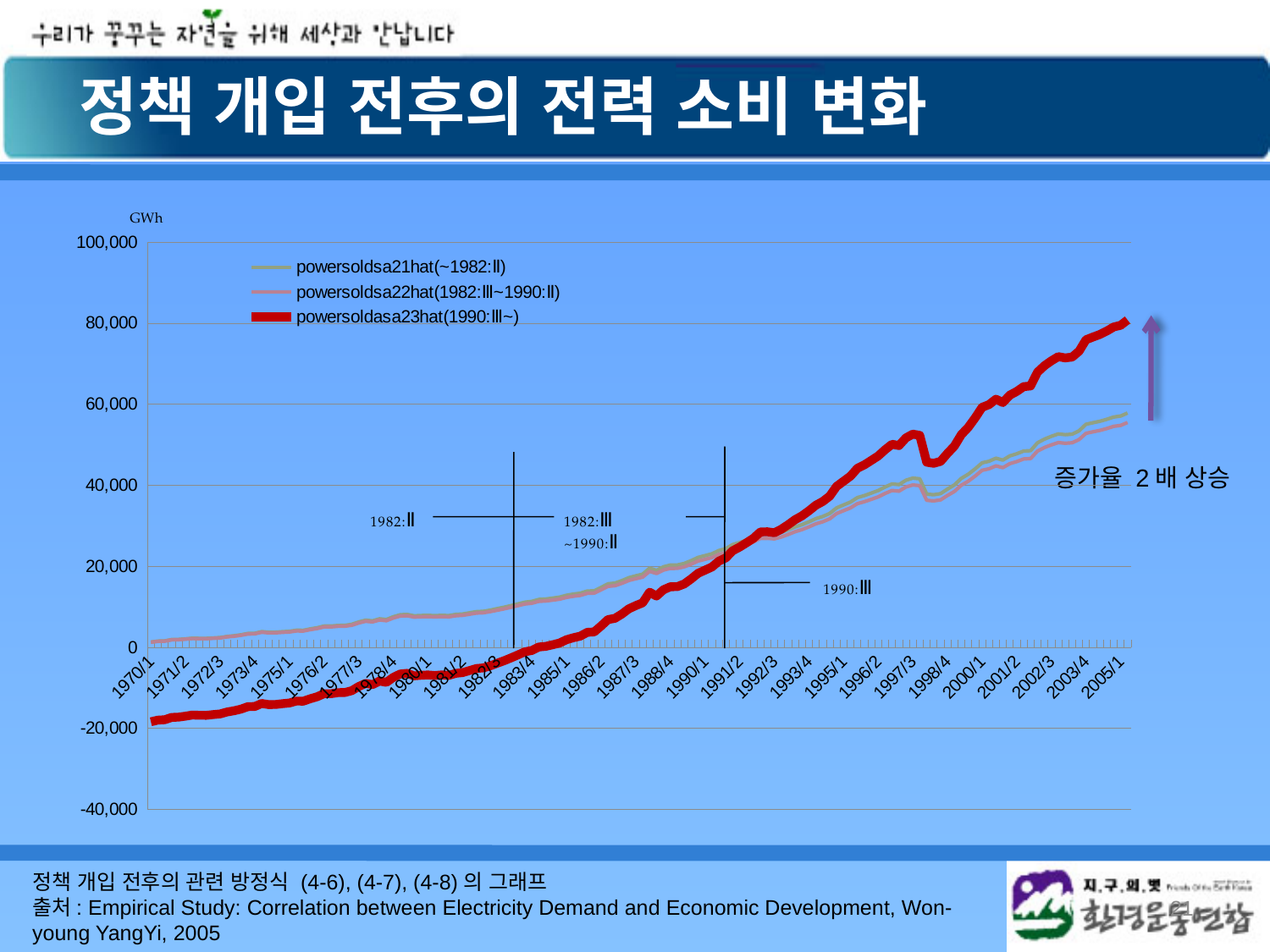

정책 개입 전후의 전력 소비 변화

### Chart

| Category | powersoldsa21hat(~1982:Ⅱ) | powersoldsa22hat(1982:Ⅲ~1990:Ⅱ) | powersoldasa23hat(1990:Ⅲ~) |
|---|---|---|---|
| 1970/1 | 1301.4022397300005 | 1251.157053080001 | -18377.309670509887 |
| 1970/2 | 1533.246155310001 | 1473.6191427599947 | -17970.47816997 |
| 1970/3 | 1586.445368560001 | 1524.6655897600049 | -17877.12607272 |
| 1970/4 | 1912.3734009499944 | 1837.4045762 | -17305.19909265 |
| 1971/1 | 1950.67683449 | 1874.158018039994 | -17237.985582630077 |
| 1971/2 | 2089.5180598900006 | 2007.3808764399992 | -16994.351912429996 |
| 1971/3 | 2247.02261584 | 2158.5118326400116 | -16717.968490080082 |
| 1971/4 | 2212.730926250001 | 2125.607795 | -16778.14233375 |
| 1972/1 | 2206.2772512 | 2119.415275199999 | -16789.467014400074 |
| 1972/2 | 2310.5128244400003 | 2219.432838240002 | -16606.558118280005 |
| 1972/3 | 2400.9689293299894 | 2306.228534679999 | -16447.828945710025 |
| 1972/4 | 2679.907230410001 | 2573.87928236 | -15958.357883669922 |
| 1973/1 | 2845.6445826400004 | 2732.9098854399895 | -15667.52784168 |
| 1973/2 | 3080.104852970001 | 2957.88245612 | -15256.105254389999 |
| 1973/3 | 3423.893867120001 | 3287.75965952 | -14652.836455439998 |
| 1973/4 | 3452.8481930200014 | 3315.54231592 | -14602.028428740006 |
| 1974/1 | 3868.29044259 | 3714.173225639999 | -13873.025067330012 |
| 1974/2 | 3718.2512188600012 | 3570.2055085599995 | -14136.308588819998 |
| 1974/3 | 3729.1003698900004 | 3580.615636440002 | -14117.270882429999 |
| 1974/4 | 3843.2780911799987 | 3690.1730272800082 | -13916.915856659993 |
| 1975/1 | 3944.1298456099903 | 3786.94370156 | -13739.944766070037 |
| 1975/2 | 4205.45135804 | 4037.690543840002 | -13281.387021479983 |
| 1975/3 | 4192.090506450019 | 4024.8703542000158 | -13304.83217115 |
| 1975/4 | 4533.856206260022 | 4352.80611896 | -12705.113812619998 |
| 1976/1 | 4820.4342632100015 | 4627.787471160001 | -12202.236777269998 |
| 1976/2 | 5247.528012600001 | 5037.598389600001 | -11452.787776200004 |
| 1976/3 | 5241.876686340001 | 5032.175750639999 | -11462.70452358 |
| 1976/4 | 5393.4508381900005 | 5177.616283240001 | -11196.727564530012 |
| 1977/1 | 5416.370105800001 | 5199.608096800001 | -11156.509644599999 |
| 1977/2 | 5668.900666270001 | 5441.91972292 | -10713.377951489954 |
| 1977/3 | 6252.5221991700355 | 6001.92435132 | -9689.259533789955 |
| 1977/4 | 6696.918774639999 | 6428.33791744 | -8909.448145679993 |
| 1978/1 | 6530.379073620001 | 6268.53743352 | -9201.686120939983 |
| 1978/2 | 7025.079429750002 | 6743.219181 | -8333.603438250013 |
| 1978/3 | 6842.213675090001 | 6567.75329564 | -8654.489794829993 |
| 1978/4 | 7544.408405259999 | 7241.53292296 | -7422.303325620001 |
| 1979/1 | 8027.073529540003 | 7704.6664578400005 | -6575.33964198 |
| 1979/2 | 8118.8901389 | 7792.767604400005 | -6414.2231043 |
| 1979/3 | 7766.310172790001 | 7454.455184840001 | -7032.917954729997 |
| 1979/4 | 7838.6959875400025 | 7523.911825839999 | -6905.897887979998 |
| 1980/1 | 7890.22073375 | 7573.351565000005 | -6815.484086249999 |
| 1980/2 | 7810.5440104300005 | 7496.899050280001 | -6955.297981410001 |
| 1980/3 | 7895.558097440001 | 7578.472946239999 | -6806.1182692800185 |
| 1980/4 | 7823.451360530001 | 7509.2840898800005 | -6932.648620110002 |
| 1981/1 | 8112.610887500001 | 7786.742450000001 | -6425.241712499999 |
| 1981/2 | 8219.113968190015 | 7888.93576324 | -6238.35387453 |
| 1981/3 | 8506.28506555 | 8164.486157799999 | -5734.436192849999 |
| 1981/4 | 8797.502791590003 | 8443.919429639991 | -5223.417630329997 |
| 1982/1 | 8881.574990890002 | 8524.58955244 | -5075.89070943 |
| 1982/2 | 9176.73469142 | 8807.80528232 | -4557.954909540001 |
| 1982/3 | 9540.721964240001 | 9157.063399039991 | -3919.2429208799986 |
| 1982/4 | 9896.197362940002 | 9498.154084239999 | -3295.4672677799967 |
| 1983/1 | 10296.011253470002 | 9881.789054120005 | -2593.887997889997 |
| 1983/2 | 10713.75589521999 | 10282.629187120006 | -1860.8444801399894 |
| 1983/3 | 11141.16360718 | 10692.741363279998 | -1110.8445486599937 |
| 1983/4 | 11329.576033909958 | 10873.529468360035 | -780.2250881700026 |
| 1984/1 | 11816.462210520001 | 11340.713245920018 | 74.14554876000328 |
| 1984/2 | 11907.546240550018 | 11428.111457800056 | 233.97658215000038 |
| 1984/3 | 12134.541178660002 | 11645.920789359998 | 632.2992685799985 |
| 1984/4 | 12378.87382758 | 11880.366241679993 | 1061.0455565400011 |
| 1985/1 | 12841.550001570002 | 12324.319701719998 | 1872.9333374100024 |
| 1985/2 | 13128.023404330039 | 12599.200634679983 | 2375.6267292899997 |
| 1985/3 | 13351.704293090002 | 12813.830023639985 | 2768.1340391700032 |
| 1985/4 | 13880.487030429964 | 13321.21497028 | 3696.023278590001 |
| 1986/1 | 13938.604990610002 | 13376.981121559997 | 3798.0066189299937 |
| 1986/2 | 14776.605974669945 | 14181.071449320008 | 5268.501097709999 |
| 1986/3 | 15673.42261351 | 15041.597389959989 | 6842.203206630001 |
| 1986/4 | 15848.788151220004 | 15209.866563119995 | 7149.928447859998 |
| 1987/1 | 16451.70093981 | 15788.381804759993 | 8207.89847853001 |
| 1987/2 | 17183.51280575007 | 16490.58007699993 | 9492.056049750001 |
| 1987/3 | 17632.72347396 | 16921.61292815991 | 10280.31503747998 |
| 1987/4 | 18034.90952612999 | 17307.52406747991 | 10986.056892689947 |
| 1988/1 | 19527.24339080001 | 18739.4689568 | 13604.751560400004 |
| 1988/2 | 18979.06474358001 | 18213.47297767992 | 12642.82706454 |
| 1988/3 | 19866.07877329002 | 19064.592982839997 | 14199.32790177 |
| 1988/4 | 20292.474828080005 | 19473.734439680004 | 14947.552613039989 |
| 1989/1 | 20306.672913190003 | 19487.35798324 | 14972.46691046994 |
| 1989/2 | 20685.625735180005 | 19850.97605128 | 15637.439915340005 |
| 1989/3 | 21384.6110701899 | 20521.67615524 | 16863.994651470002 |
| 1989/4 | 22181.23876447 | 21286.067410120082 | 18261.88874511008 |
| 1990/1 | 22623.50737141 | 21710.439118360002 | 19037.96604933 |
| 1990/2 | 23066.159710379867 | 22135.179030479867 | 19814.716712940008 |
| 1990/3 | 23886.96252255001 | 22922.76712980002 | 21255.032448150003 |
| 1990/4 | 24350.82477735992 | 23367.858674559997 | 22069.001521679922 |
| 1991/1 | 25352.53979930992 | 24329.03816676 | 23826.77560203 |
| 1991/2 | 25870.50827034991 | 24826.046458600005 | 24735.688349550004 |
| 1991/3 | 26474.67690922 | 25405.766731120082 | 25795.86210186 |
| 1991/4 | 27105.009095590005 | 26010.59181364002 | 26901.94672167002 |
| 1992/1 | 27990.767275020025 | 26860.50678792002 | 28456.243837260074 |
| 1992/2 | 28023.454267029996 | 26891.871063879902 | 28513.601814390004 |
| 1992/3 | 27878.229136039914 | 26752.522631840002 | 28258.765892520143 |
| 1992/4 | 28364.347848590005 | 27218.97000164001 | 29111.789810670005 |
| 1993/1 | 29008.145540740006 | 27836.71569304 | 30241.50322362002 |
| 1993/2 | 29716.619522309837 | 28516.52047476003 | 31484.70830103 |
| 1993/3 | 30259.670114220025 | 29037.59591112 | 32437.634266859848 |
| 1993/4 | 30962.87650156 | 29712.34625776 | 33671.59595628 |
| 1994/1 | 31748.236428050004 | 30465.9257078 | 35049.717769649986 |
| 1994/2 | 32279.042479730007 | 30975.25209308001 | 35981.15744949 |
| 1994/3 | 33033.354996520146 | 31699.040501919997 | 37304.798366759984 |
| 1994/4 | 34402.51087956 | 33012.791945759804 | 39707.34467028004 |
| 1995/1 | 35126.08994922001 | 33707.090571119996 | 40977.055621859996 |
| 1995/2 | 35844.95958033001 | 34396.87033068 | 42238.5026172902 |
| 1995/3 | 36938.07259488 | 35445.74929248 | 44156.658661440146 |
| 1995/4 | 37430.33101991 | 35918.08792436 | 45020.45632983001 |
| 1996/1 | 38048.34889659021 | 36511.097009640005 | 46104.93223466999 |
| 1996/2 | 38682.378864340215 | 37119.470238640184 | 47217.50559042 |
| 1996/3 | 39560.532172629995 | 37962.08808148001 | 48758.45794719004 |
| 1996/4 | 40323.077485699985 | 38693.7761372 | 50096.545484099996 |
| 1997/1 | 40137.176759530004 | 38515.39809388 | 49770.333466890006 |
| 1997/2 | 41216.61495992004 | 39551.15560832 | 51664.493430959985 |
| 1997/3 | 41747.595435250005 | 40060.649359 | 52596.239183249985 |
| 1997/4 | 41573.590402009984 | 39893.685635960006 | 52290.90130713 |
| 1998/1 | 37804.120901859984 | 36276.75197655999 | 45676.36959018 |
| 1998/2 | 37649.33735485 | 36128.231920599974 | 45404.76089805 |
| 1998/3 | 37912.054256480245 | 36380.31768608 | 45865.76722224 |
| 1998/4 | 39040.749695629995 | 37463.33918948 | 47846.36204619 |
| 1999/1 | 40071.000426719984 | 38451.899661119984 | 49654.20957936 |
| 1999/2 | 41672.20953372 | 39988.31403312022 | 52463.95467036004 |
| 1999/3 | 42703.15795941001 | 40977.543966360005 | 54273.026493330006 |
| 1999/4 | 44032.82432809 | 42253.40388364 | 56606.277994169985 |
| 2000/1 | 45512.14618847001 | 43672.86331412 | 59202.13965710999 |
| 2000/2 | 45901.87839203001 | 44046.82456388 | 59886.02793939 |
| 2000/3 | 46661.14454048 | 44775.36615008 | 61218.36131424 |
| 2000/4 | 46191.3169968402 | 44324.550708639996 | 60393.92456291999 |
| 2001/1 | 47227.428362570005 | 45318.73465772 | 62212.05613041001 |
| 2001/2 | 47752.1295865 | 45822.203254 | 63132.783274500005 |
| 2001/3 | 48426.24210902 | 46469.03705192 | 64315.69207926 |
| 2001/4 | 48521.96580814 | 46560.88718344 | 64483.664639819996 |
| 2002/1 | 50456.95201178001 | 48417.571984879985 | 67879.10997114 |
| 2002/2 | 51367.548118970146 | 49291.31979212 | 69476.9918036095 |
| 2002/3 | 52057.88204094004 | 49953.718572240185 | 70688.36534621997 |
| 2002/4 | 52648.201441999976 | 50520.15003200001 | 71724.23694599968 |
| 2003/1 | 52468.16135047 | 50347.395466119975 | 71408.30896310997 |
| 2003/2 | 52588.164821670005 | 50462.54286132 | 71618.88680871 |
| 2003/3 | 53414.863153210004 | 51255.787911160005 | 73069.54779273002 |
| 2003/4 | 55023.01432148001 | 52798.863426079995 | 75891.47456724 |
| 2004/1 | 55409.57201461001 | 53169.778625559986 | 76569.79233093001 |
| 2004/2 | 55768.57077104 | 53514.25009184 | 77199.75064751995 |
| 2004/3 | 56253.398748579995 | 53979.45895768004 | 78050.50962954009 |
| 2004/4 | 56821.77565447 | 54524.83585012 | 79047.87731510999 |
| 2005/1 | 57057.35223616023 | 54750.87955936015 | 79461.25876608037 |
| 2005/2 | 57805.49015574 | 55468.74323304 | 80774.06471862 |
증가율 2배 상승
정책 개입 전후의 관련 방정식 (4-6), (4-7), (4-8)의 그래프
출처: Empirical Study: Correlation between Electricity Demand and Economic Development, Won-young YangYi, 2005
21